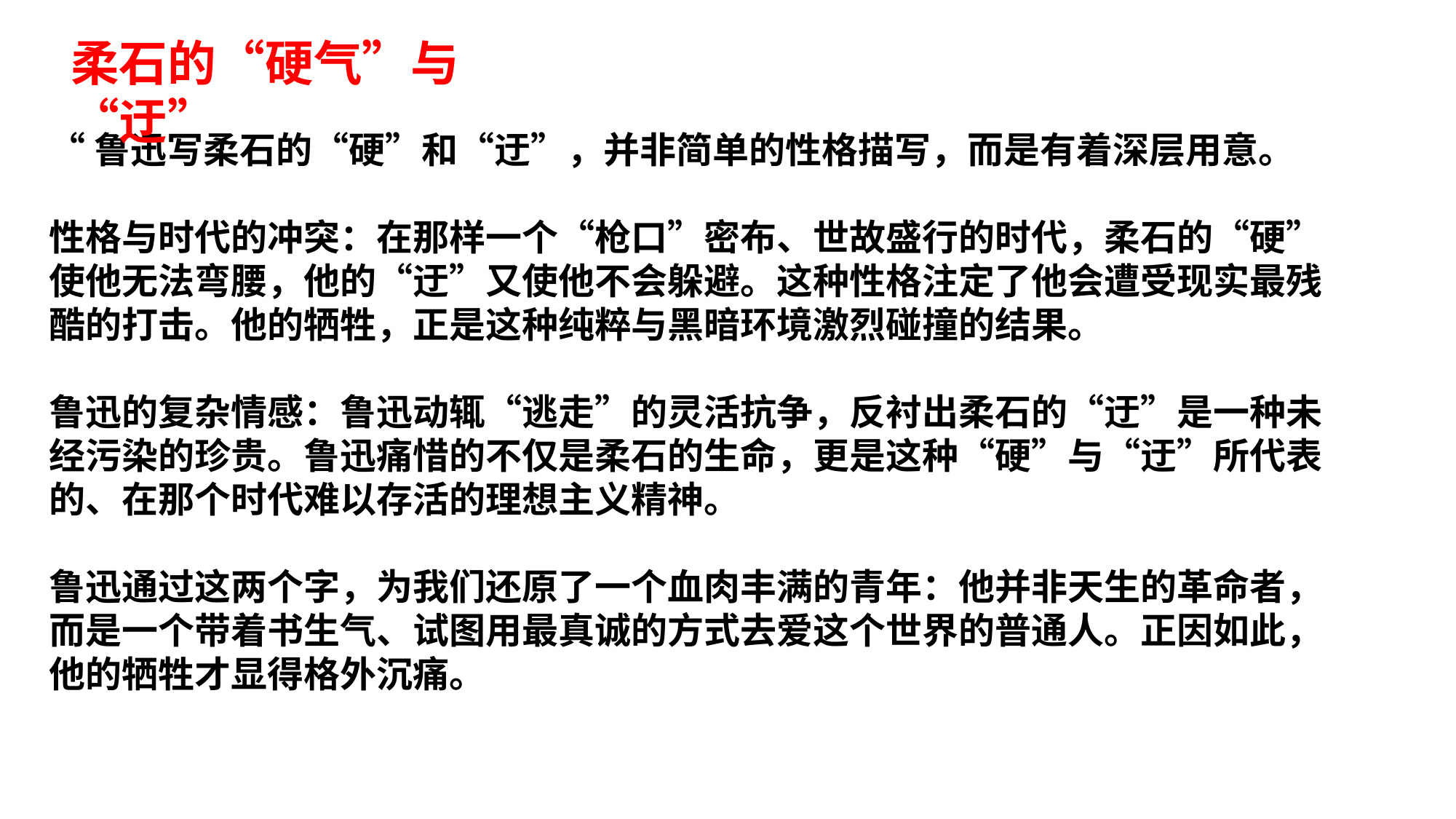

柔石的“硬气”与“迂”
“鲁迅写柔石的“硬”和“迂”，并非简单的性格描写，而是有着深层用意。

性格与时代的冲突：在那样一个“枪口”密布、世故盛行的时代，柔石的“硬”使他无法弯腰，他的“迂”又使他不会躲避。这种性格注定了他会遭受现实最残酷的打击。他的牺牲，正是这种纯粹与黑暗环境激烈碰撞的结果。

鲁迅的复杂情感：鲁迅动辄“逃走”的灵活抗争，反衬出柔石的“迂”是一种未经污染的珍贵。鲁迅痛惜的不仅是柔石的生命，更是这种“硬”与“迂”所代表的、在那个时代难以存活的理想主义精神。

鲁迅通过这两个字，为我们还原了一个血肉丰满的青年：他并非天生的革命者，而是一个带着书生气、试图用最真诚的方式去爱这个世界的普通人。正因如此，他的牺牲才显得格外沉痛。